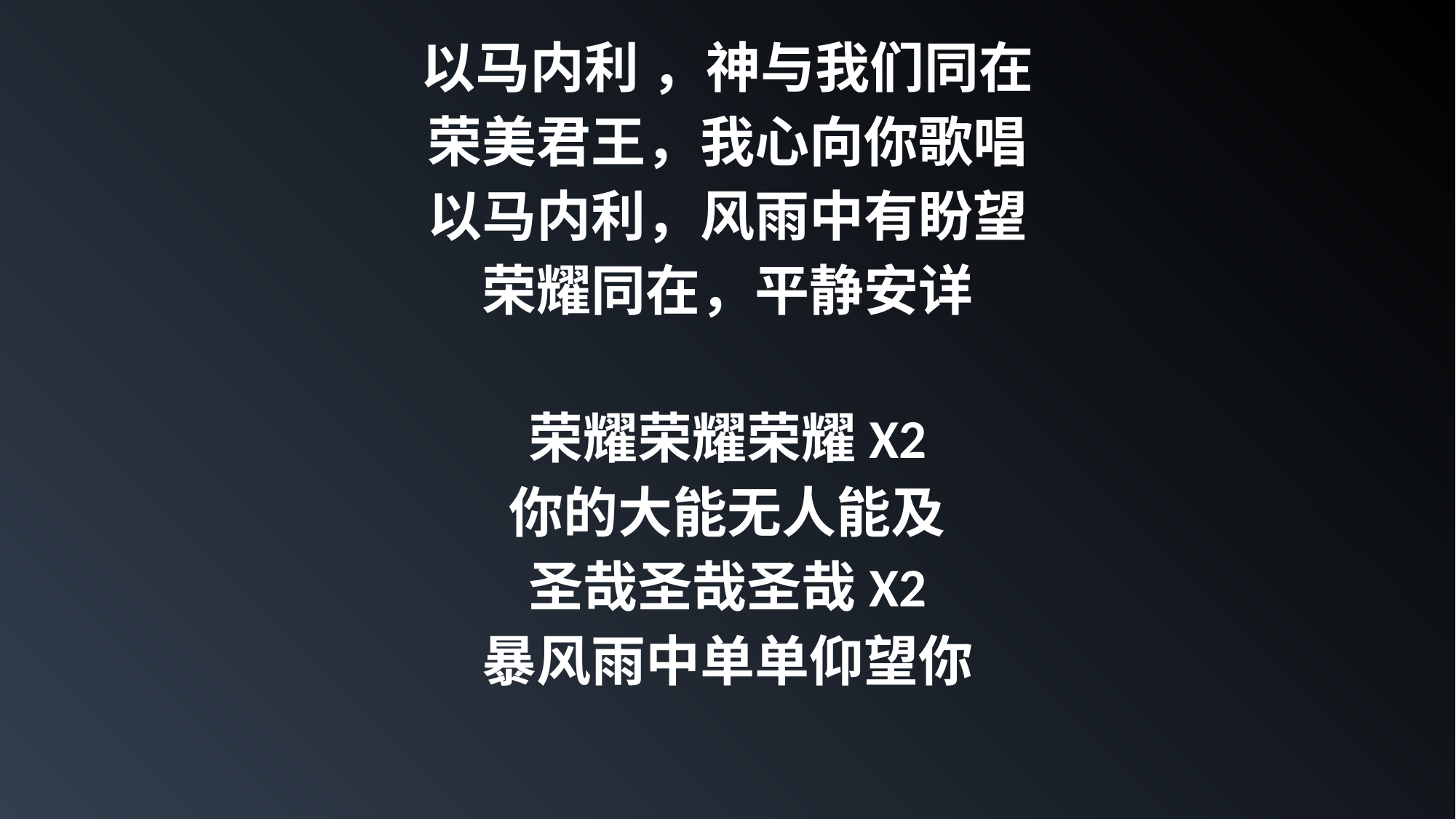

以马内利 ，神与我们同在
荣美君王，我心向你歌唱
以马内利，风雨中有盼望
荣耀同在，平静安详

荣耀荣耀荣耀X2
你的大能无人能及
圣哉圣哉圣哉X2
暴风雨中单单仰望你